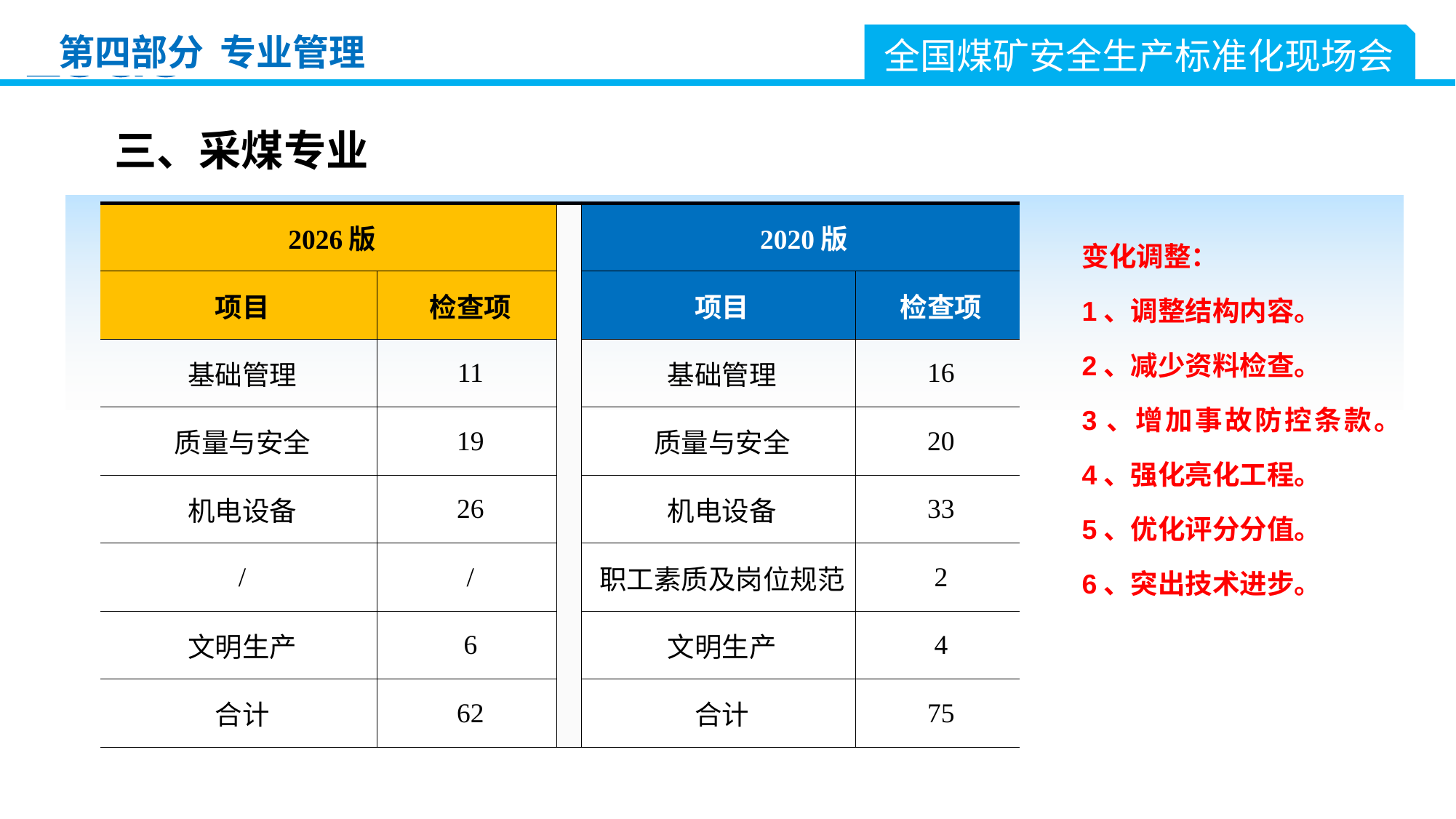

全国煤矿安全生产标准化现场会
第四部分  专业管理
三、采煤专业

| 2026版 |  |  | 2020版 |  |
| --- | --- | --- | --- | --- |
| 项目 | 检查项 |  | 项目 | 检查项 |
| 基础管理 | 11 |  | 基础管理 | 16 |
| 质量与安全 | 19 |  | 质量与安全 | 20 |
| 机电设备 | 26 |  | 机电设备 | 33 |
| / | / |  | 职工素质及岗位规范 | 2 |
| 文明生产 | 6 |  | 文明生产 | 4 |
| 合计 | 62 |  | 合计 | 75 |
变化调整：
1、调整结构内容。
2、减少资料检查。
3、增加事故防控条款。
4、强化亮化工程。
5、优化评分分值。
6、突出技术进步。